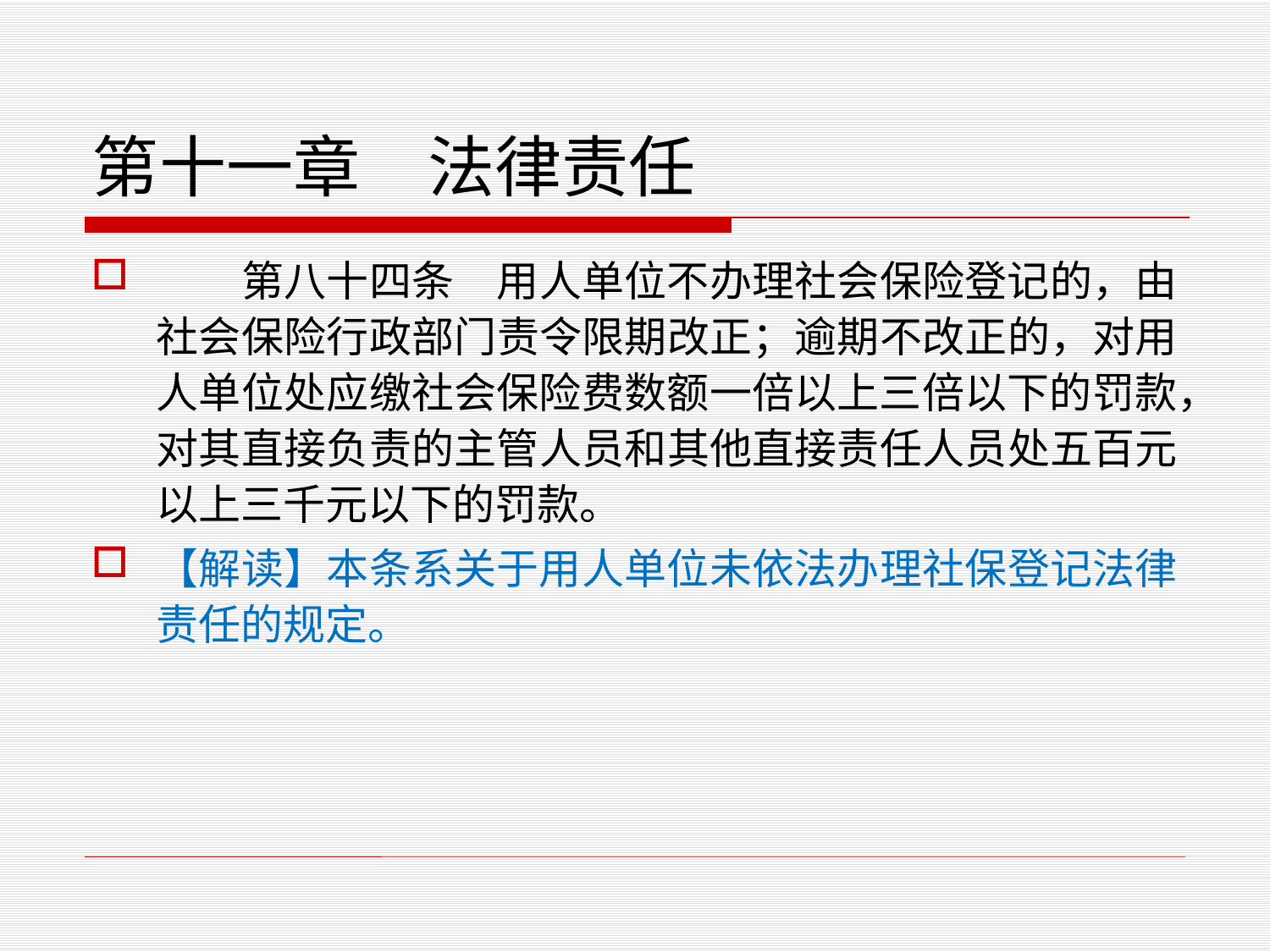

# 第十一章　法律责任
　　第八十四条　用人单位不办理社会保险登记的，由社会保险行政部门责令限期改正；逾期不改正的，对用人单位处应缴社会保险费数额一倍以上三倍以下的罚款，对其直接负责的主管人员和其他直接责任人员处五百元以上三千元以下的罚款。
【解读】本条系关于用人单位未依法办理社保登记法律责任的规定。